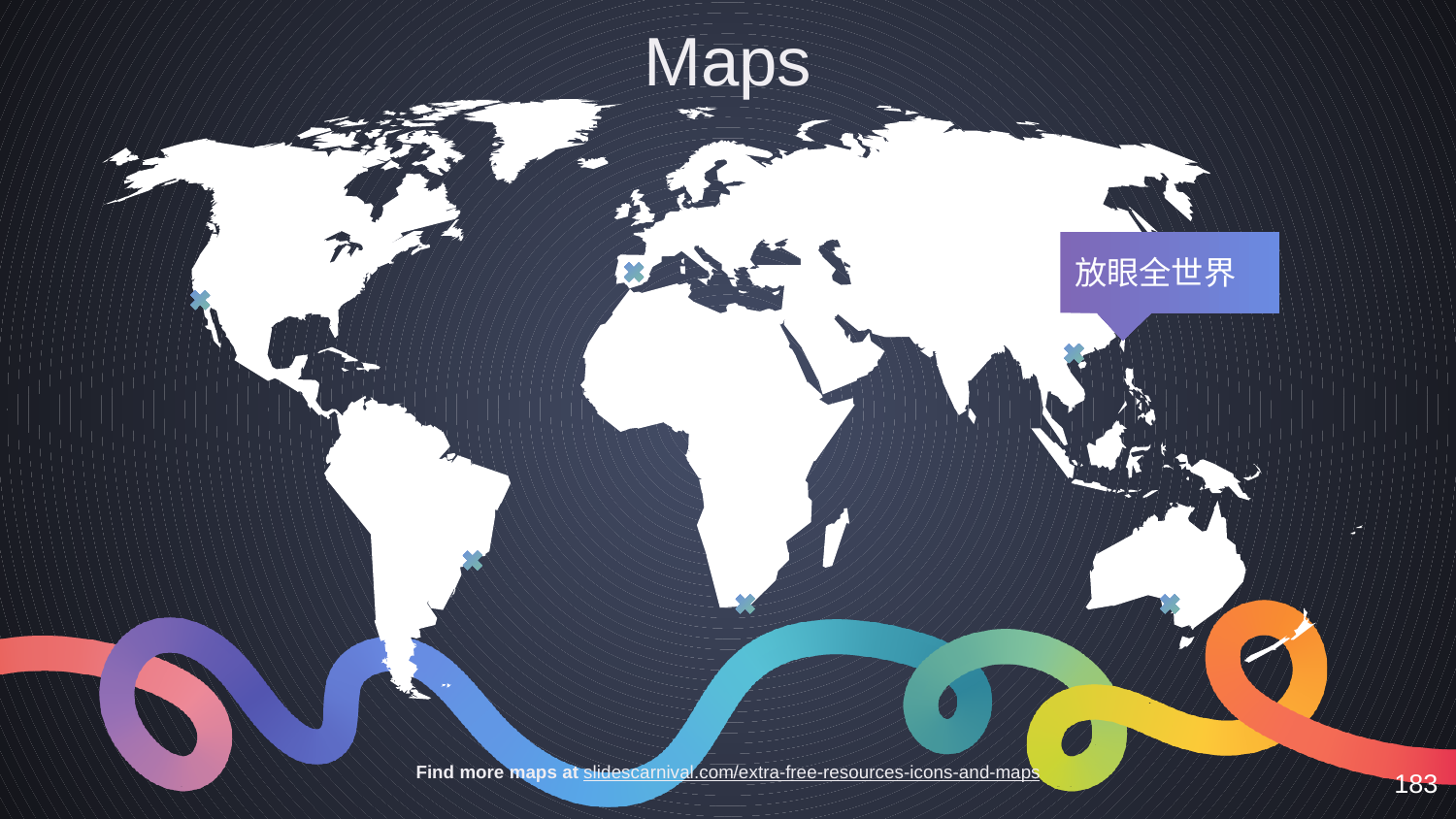

# Maps

放眼全世界

183
Find more maps at slidescarnival.com/extra-free-resources-icons-and-maps